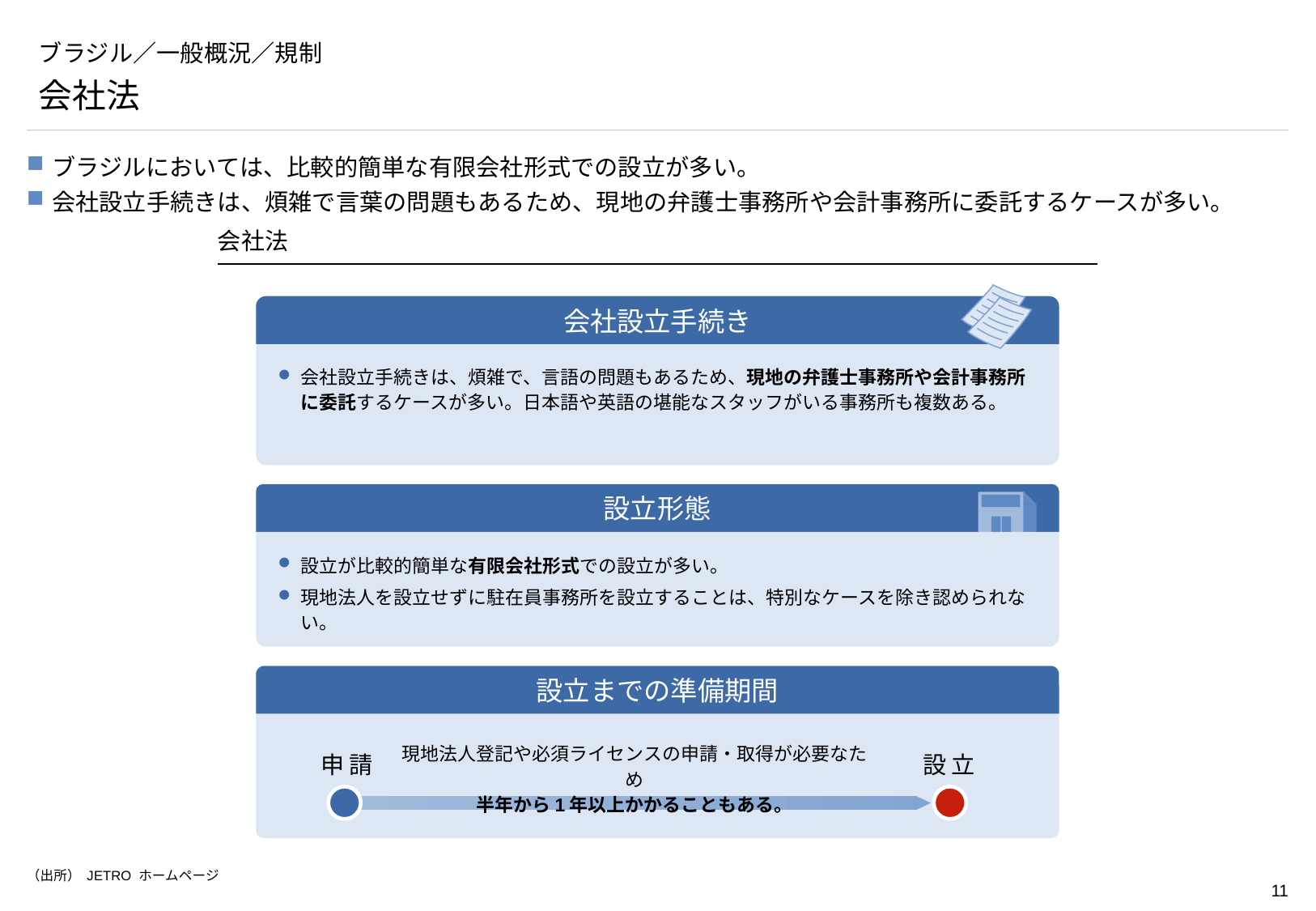

# ブラジル／一般概況／規制
会社法
ブラジルにおいては、比較的簡単な有限会社形式での設立が多い。
会社設立手続きは、煩雑で言葉の問題もあるため、現地の弁護士事務所や会計事務所に委託するケースが多い。
会社法

会社設立手続き
会社設立手続きは、煩雑で、言語の問題もあるため、現地の弁護士事務所や会計事務所に委託するケースが多い。日本語や英語の堪能なスタッフがいる事務所も複数ある。
設立形態

設立が比較的簡単な有限会社形式での設立が多い。
現地法人を設立せずに駐在員事務所を設立することは、特別なケースを除き認められない。
設立までの準備期間

現地法人登記や必須ライセンスの申請・取得が必要なため
半年から1年以上かかることもある。
申 請
設 立

（出所） JETRO ホームページ